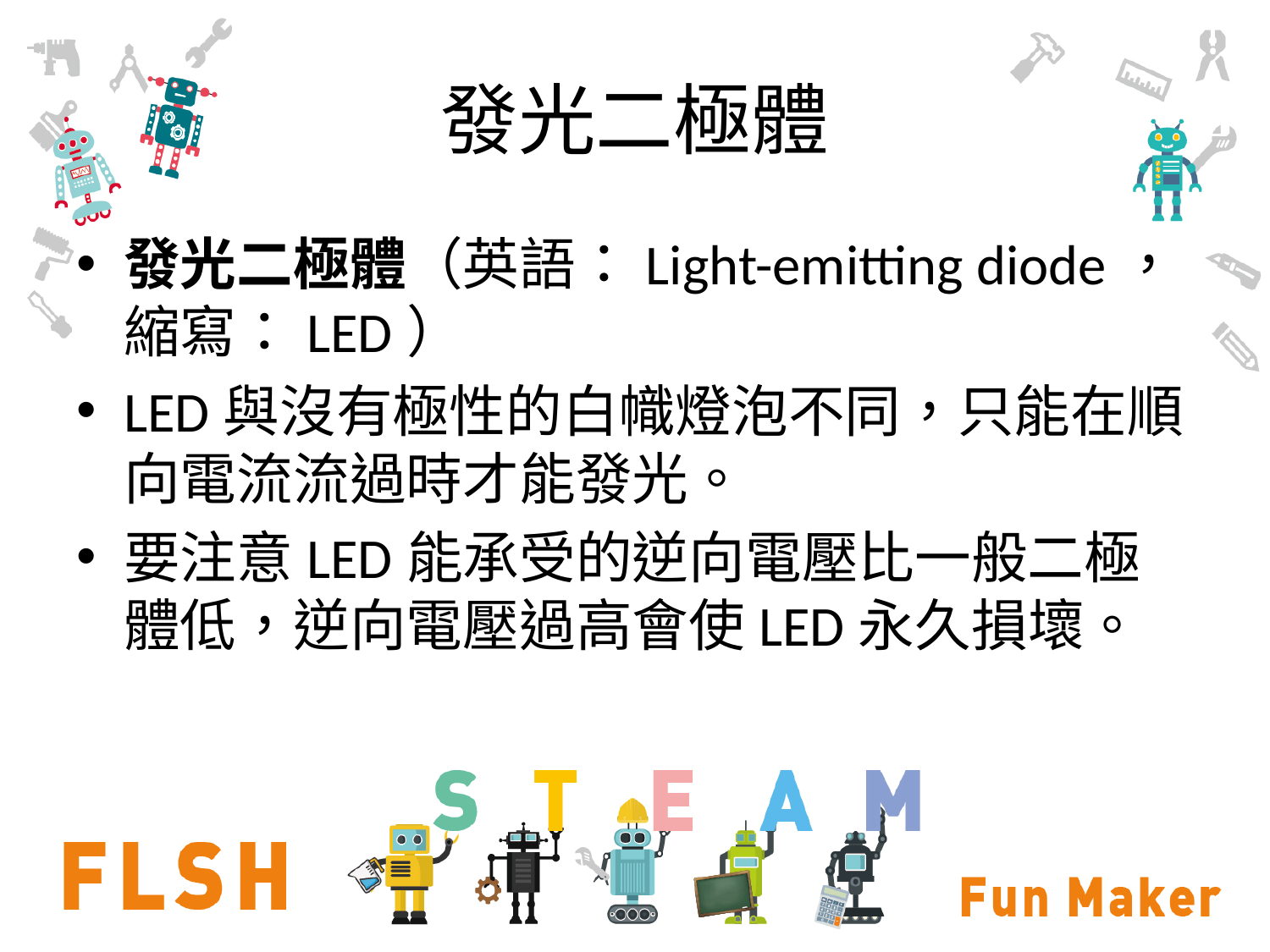

# 發光二極體
發光二極體（英語：Light-emitting diode，縮寫：LED）
LED與沒有極性的白幟燈泡不同，只能在順向電流流過時才能發光。
要注意LED能承受的逆向電壓比一般二極體低，逆向電壓過高會使LED永久損壞。